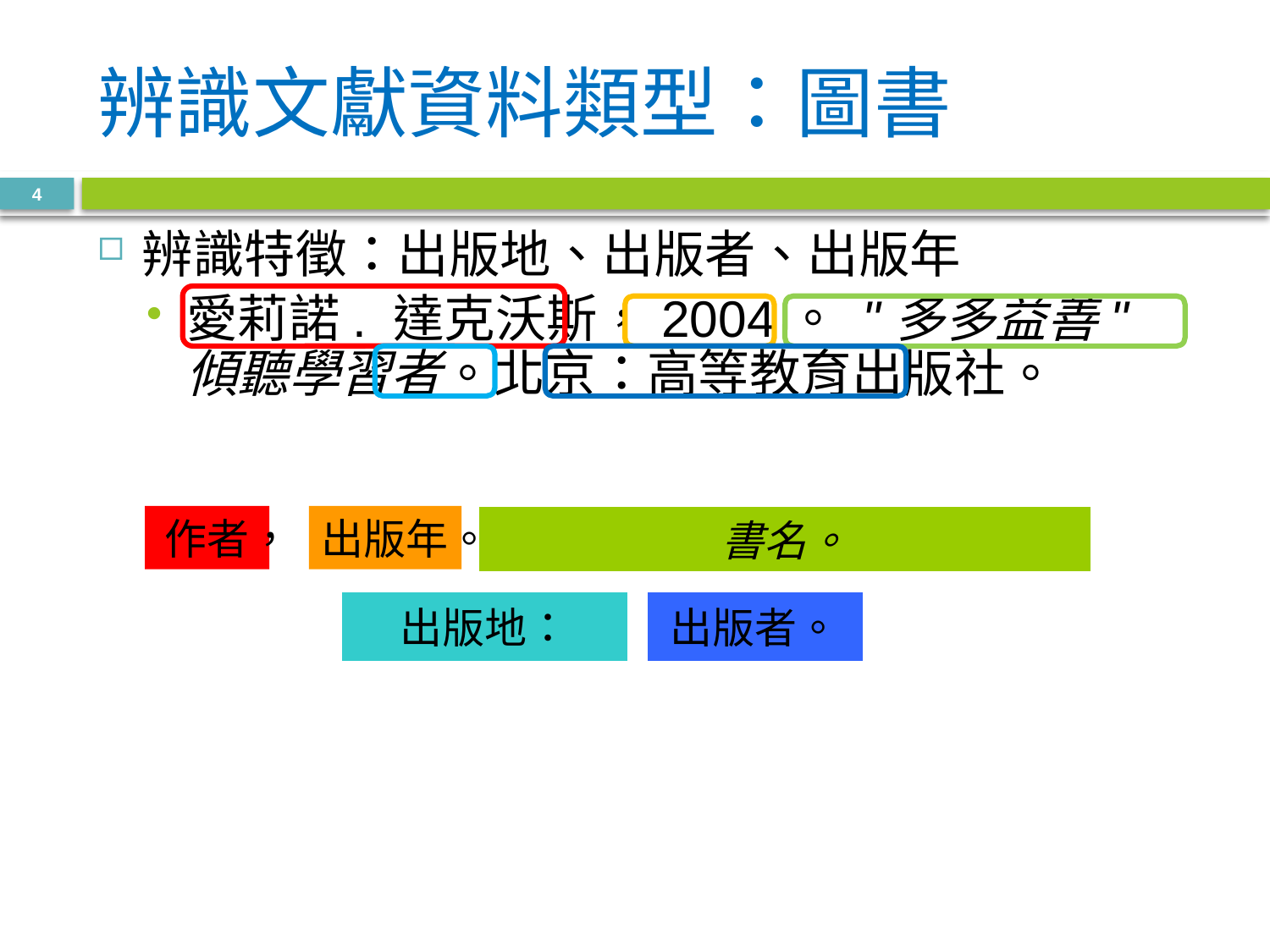

# 辨識文獻資料類型：圖書
4
辨識特徵：出版地、出版者、出版年
愛莉諾. 達克沃斯，2004。 "多多益善" 傾聽學習者。北京：高等教育出版社。

作者，
出版年。
書名。
出版地：
出版者。